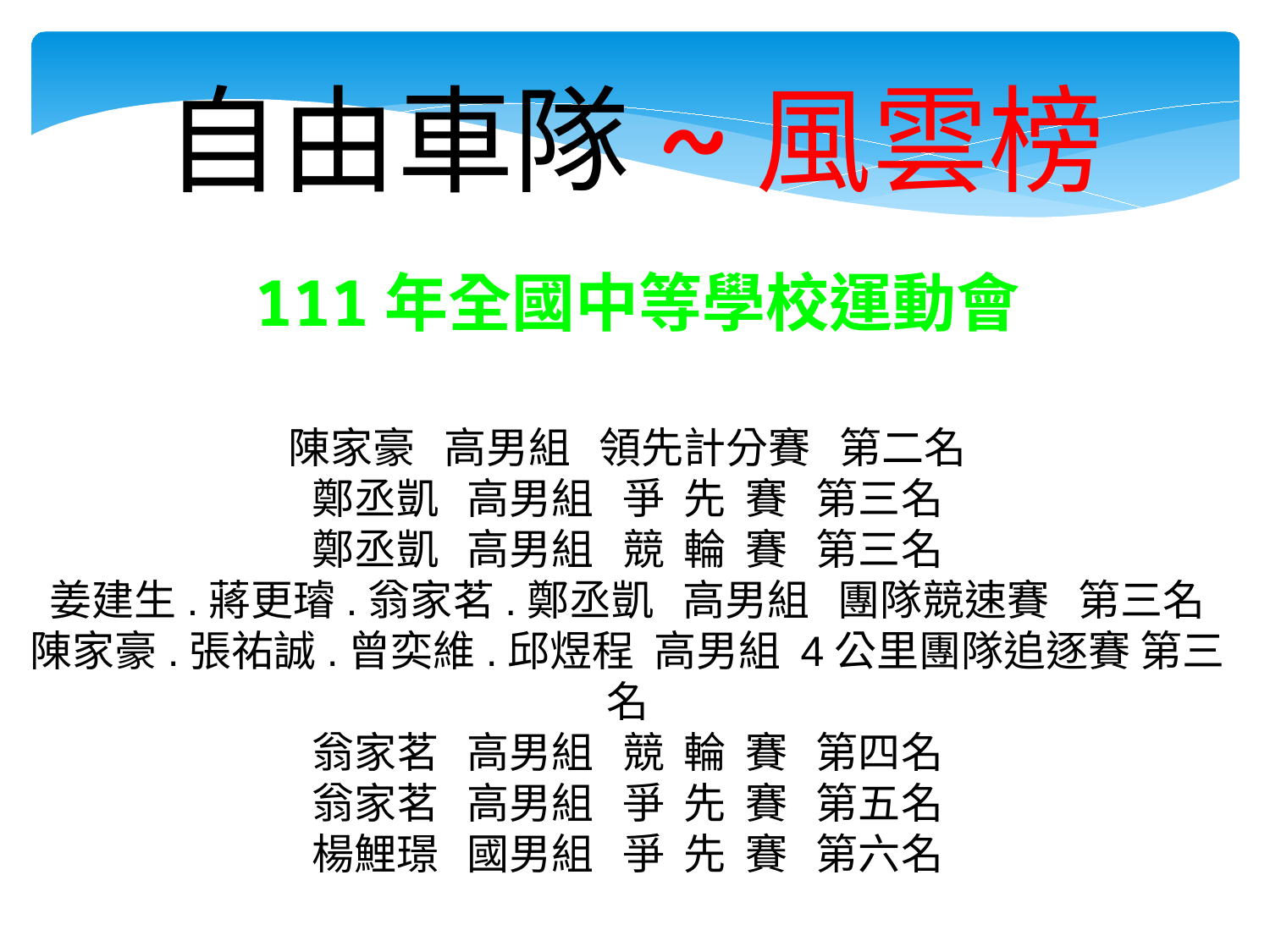

自由車隊~風雲榜
111年全國中等學校運動會

陳家豪   高男組   領先計分賽   第二名
鄭丞凱   高男組   爭  先  賽   第三名
鄭丞凱   高男組   競  輪  賽   第三名
姜建生.蔣更璿.翁家茗.鄭丞凱   高男組   團隊競速賽   第三名
陳家豪.張祐誠.曾奕維.邱煜程  高男組 4公里團隊追逐賽 第三名
翁家茗   高男組   競  輪  賽   第四名
翁家茗   高男組   爭  先  賽   第五名
楊鯉璟   國男組   爭  先  賽   第六名